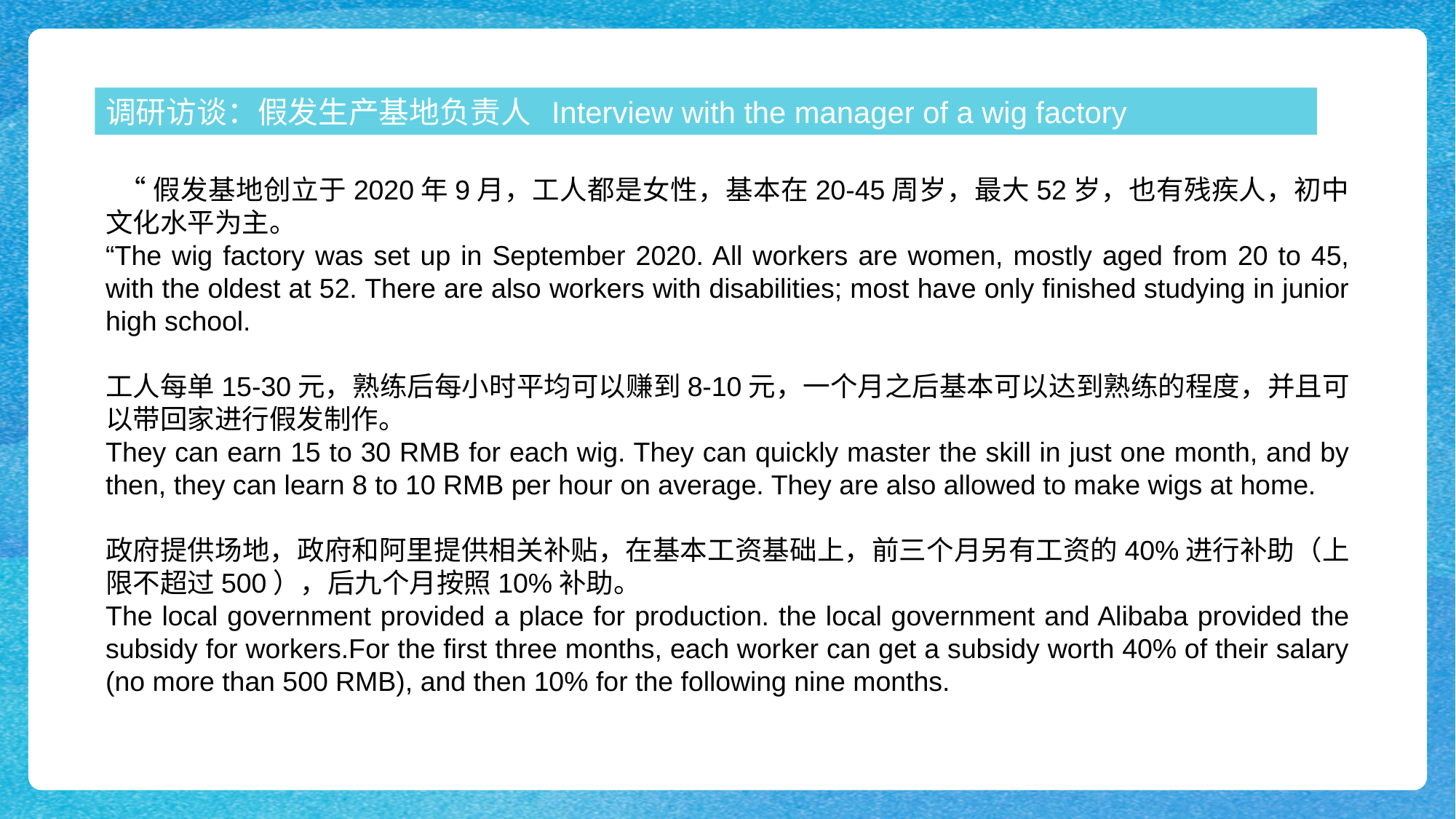

调研访谈：假发生产基地负责人  Interview with the manager of a wig factory
  “假发基地创立于2020年9月，工人都是女性，基本在20-45周岁，最大52岁，也有残疾人，初中文化水平为主。
“The wig factory was set up in September 2020. All workers are women, mostly aged from 20 to 45, with the oldest at 52. There are also workers with disabilities; most have only finished studying in junior high school.

工人每单15-30元，熟练后每小时平均可以赚到8-10元，一个月之后基本可以达到熟练的程度，并且可以带回家进行假发制作。
They can earn 15 to 30 RMB for each wig. They can quickly master the skill in just one month, and by then, they can learn 8 to 10 RMB per hour on average. They are also allowed to make wigs at home.

政府提供场地，政府和阿里提供相关补贴，在基本工资基础上，前三个月另有工资的40%进行补助（上限不超过500），后九个月按照10%补助。
The local government provided a place for production. the local government and Alibaba provided the subsidy for workers.For the first three months, each worker can get a subsidy worth 40% of their salary (no more than 500 RMB), and then 10% for the following nine months.